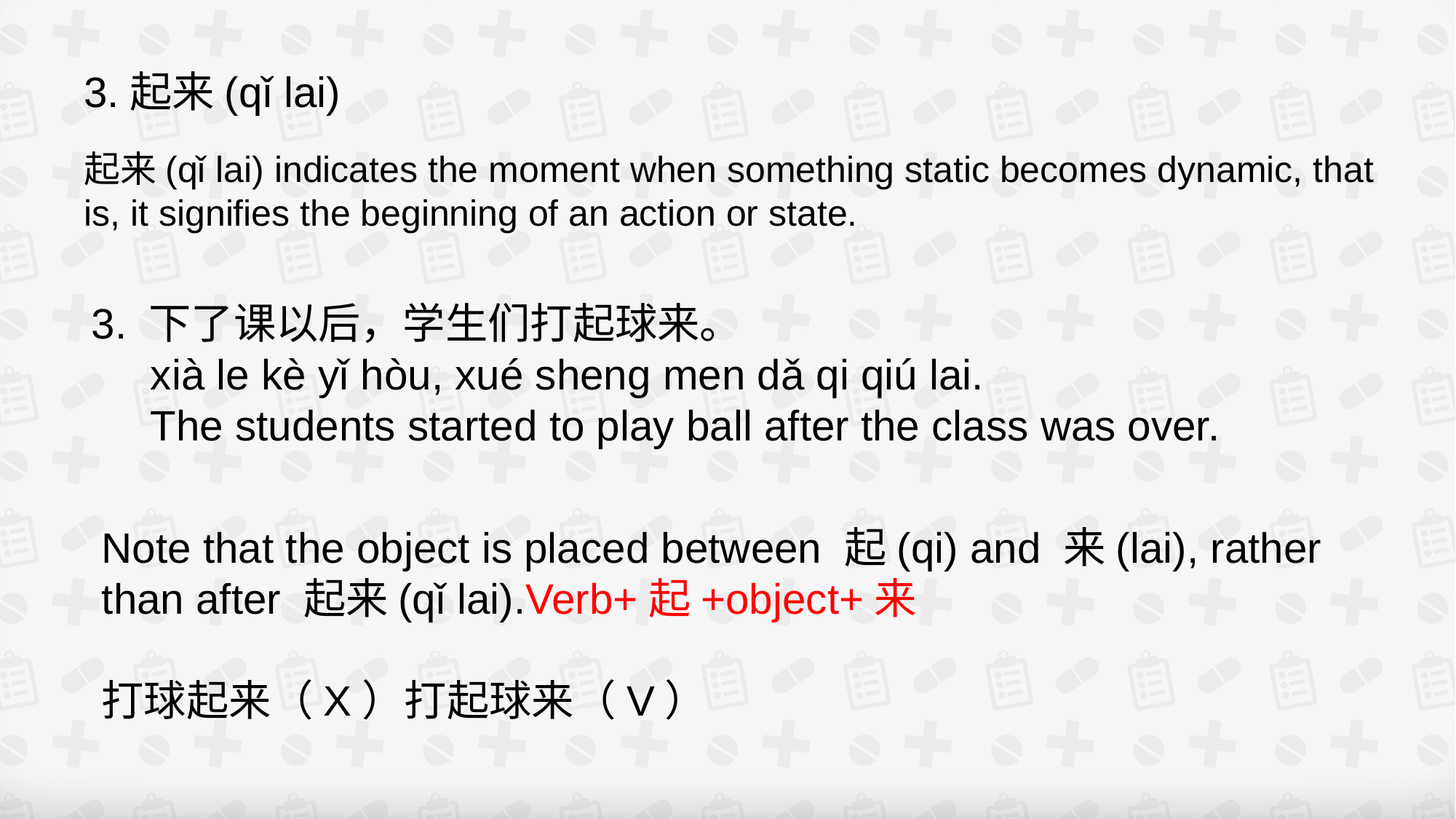

3.起来(qǐ lai)
起来(qǐ lai) indicates the moment when something static becomes dynamic, that is, it signifies the beginning of an action or state.
3. 下了课以后，学生们打起球来。
     xià le kè yǐ hòu, xué sheng men dǎ qi qiú lai.
     The students started to play ball after the class was over.
Note that the object is placed between 起(qi) and 来(lai), rather than after 起来(qǐ lai).Verb+起+object+来

打球起来（X）打起球来（V）